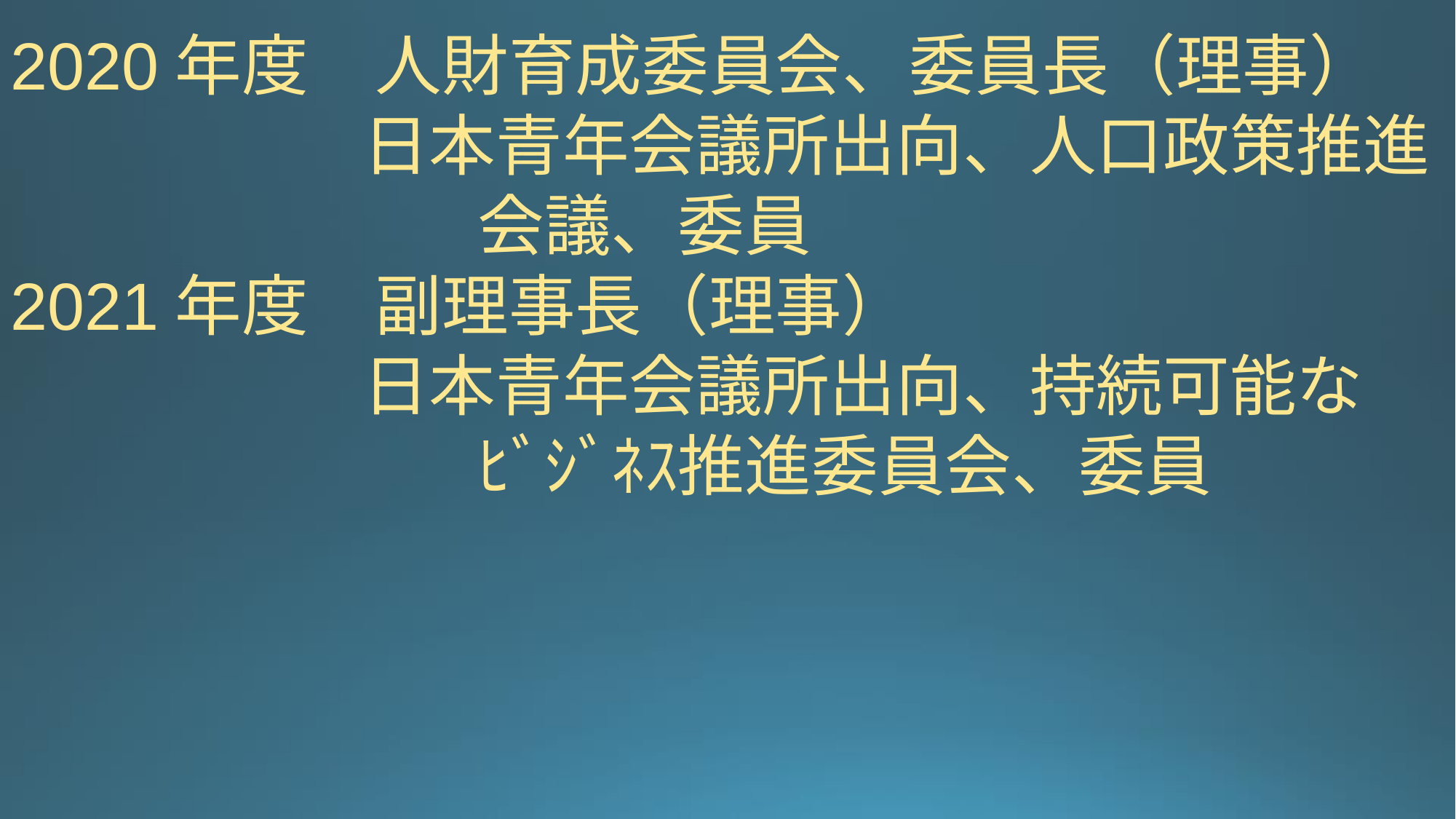

2020年度　人財育成委員会、委員長（理事）
		　　日本青年会議所出向、人口政策推進
　　　　　　　会議、委員
2021年度　副理事長（理事）
		　　日本青年会議所出向、持続可能な
　　　　　　　ﾋﾞｼﾞﾈｽ推進委員会、委員